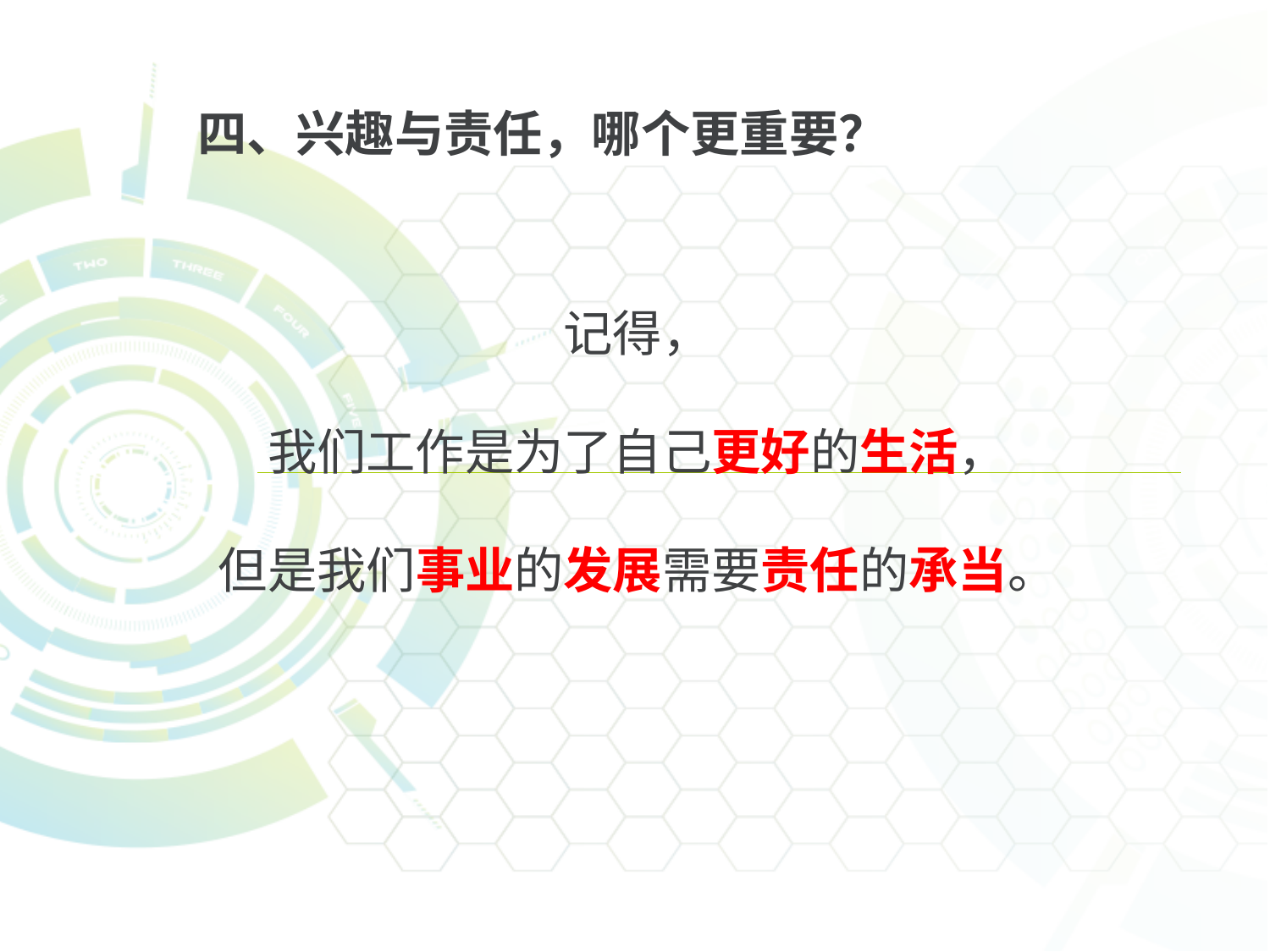

四、兴趣与责任，哪个更重要？
记得，

我们工作是为了自己更好的生活，

但是我们事业的发展需要责任的承当。